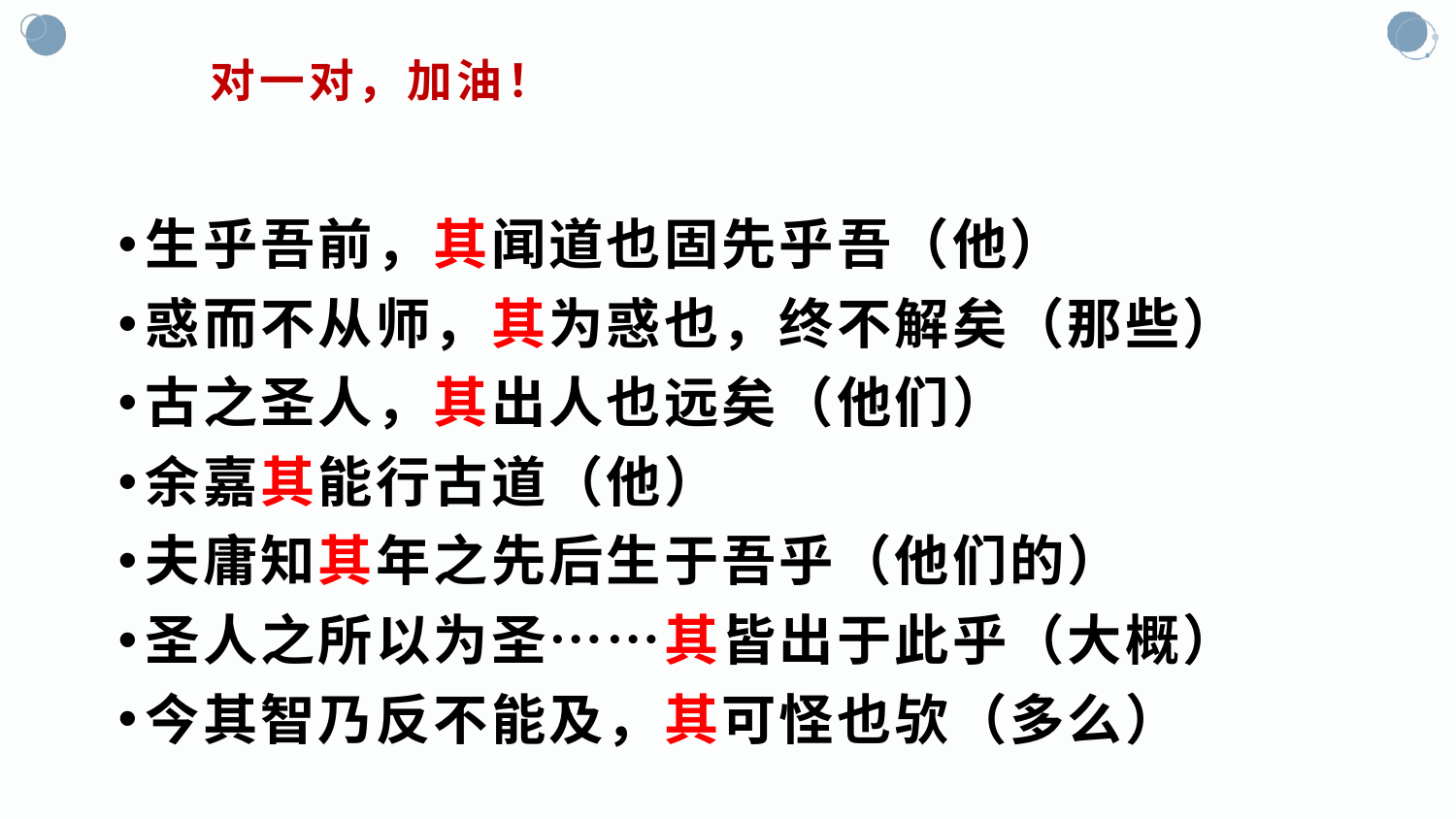

# 对一对，加油！

生乎吾前，其闻道也固先乎吾（他）
惑而不从师，其为惑也，终不解矣（那些）
古之圣人，其出人也远矣（他们）
余嘉其能行古道（他）
夫庸知其年之先后生于吾乎（他们的）
圣人之所以为圣……其皆出于此乎（大概）
今其智乃反不能及，其可怪也欤（多么）